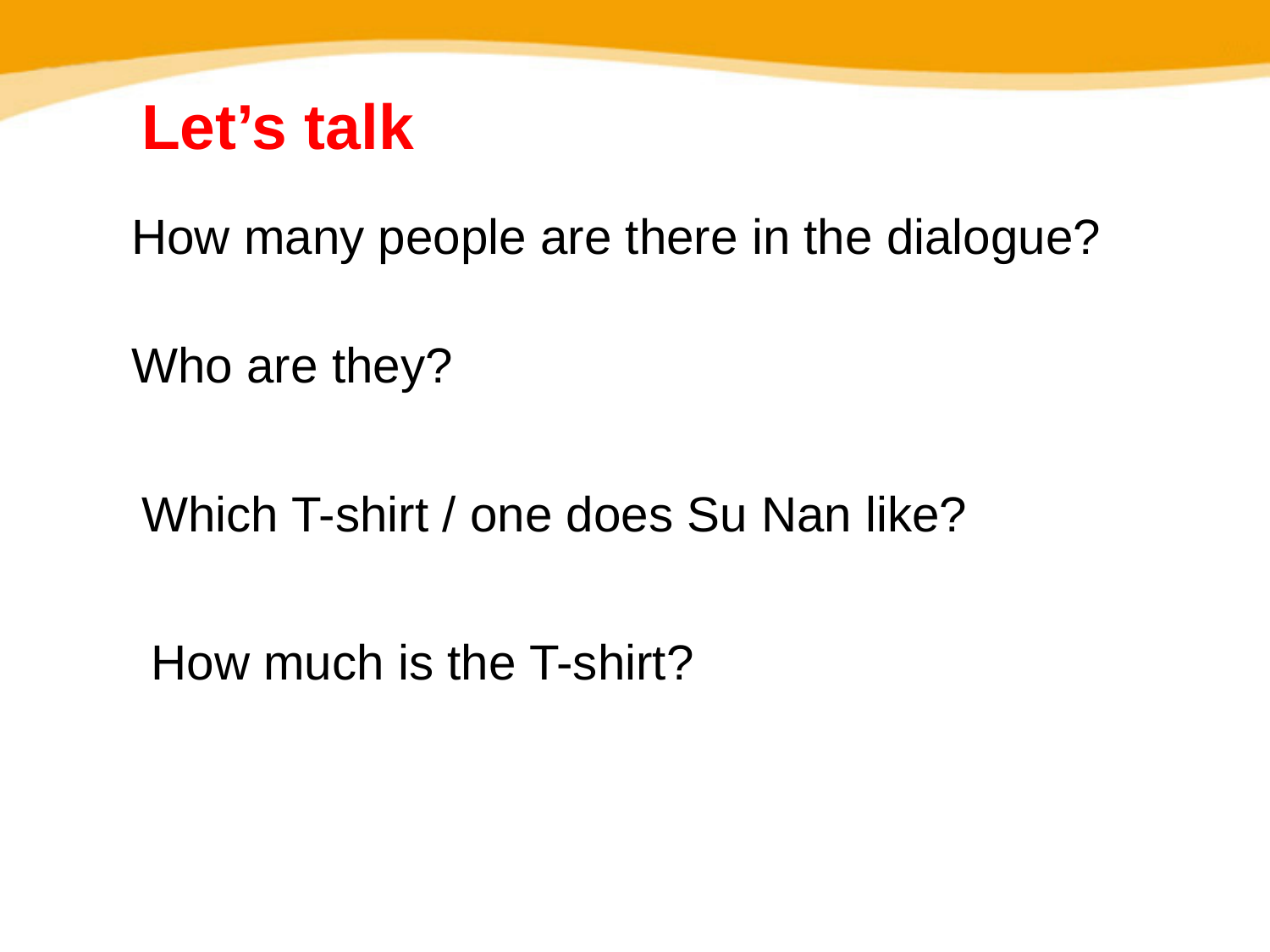

Let’s talk
How many people are there in the dialogue?
老师提醒同学们带着问题听课文录音
Who are they?
Which T-shirt / one does Su Nan like?
How much is the T-shirt?